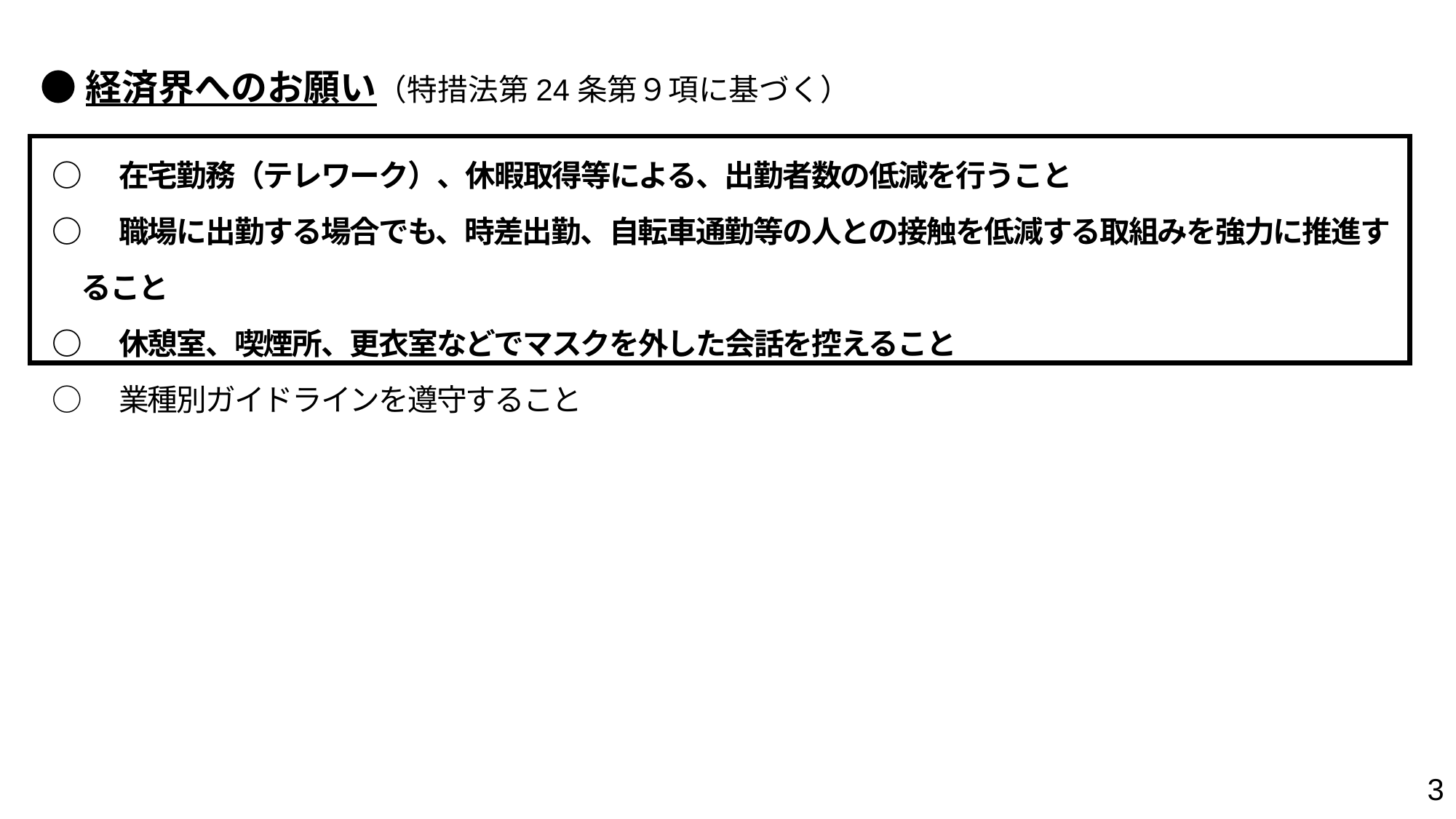

●経済界へのお願い（特措法第24条第９項に基づく）

○　在宅勤務（テレワーク）、休暇取得等による、出勤者数の低減を行うこと
○　職場に出勤する場合でも、時差出勤、自転車通勤等の人との接触を低減する取組みを強力に推進す
　ること
○　休憩室、喫煙所、更衣室などでマスクを外した会話を控えること
○　業種別ガイドラインを遵守すること

3